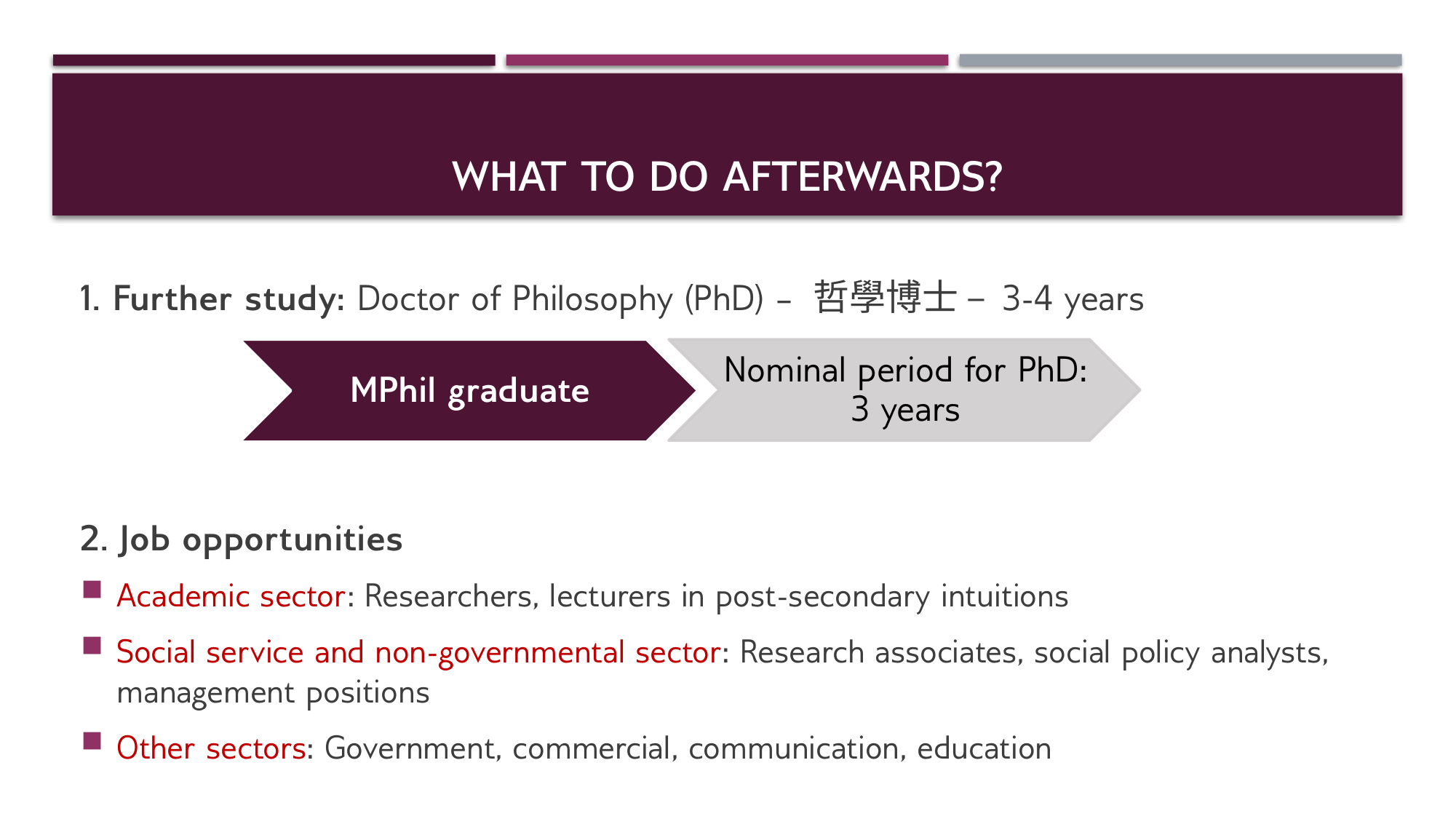

# What to do afterwards?
1. Further study: Doctor of Philosophy (PhD) – 哲學博士 – 3-4 years

2. Job opportunities
Academic sector: Researchers, lecturers in post-secondary intuitions
Social service and non-governmental sector: Research associates, social policy analysts, management positions
Other sectors: Government, commercial, communication, education
MPhil graduate
Nominal period for PhD: 3 years